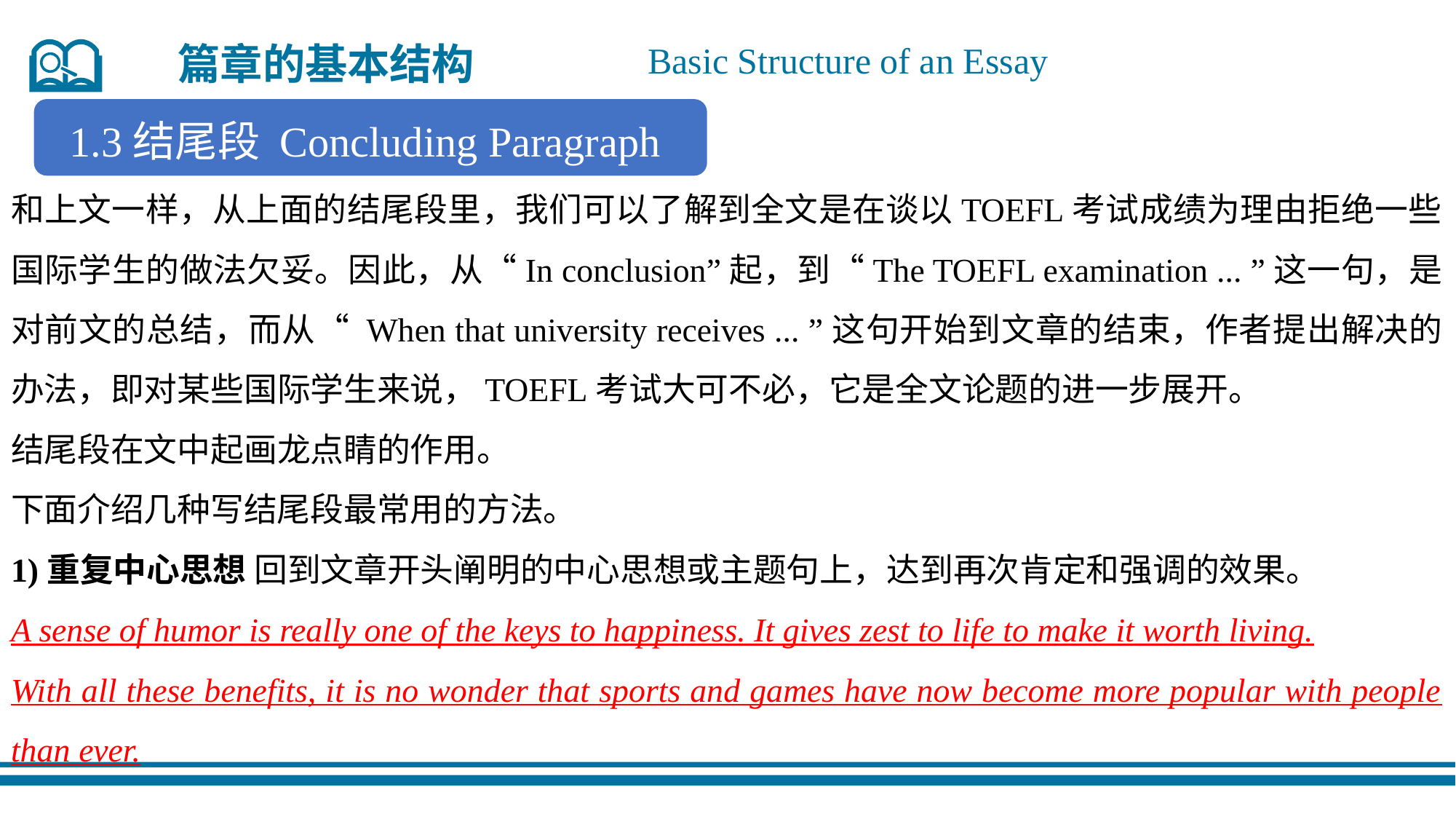

篇章的基本结构
Basic Structure of an Essay
1.3结尾段 Concluding Paragraph

和上文一样，从上面的结尾段里，我们可以了解到全文是在谈以TOEFL考试成绩为理由拒绝一些国际学生的做法欠妥。因此，从“In conclusion”起，到“The TOEFL examination ... ”这一句，是对前文的总结，而从“ When that university receives ... ”这句开始到文章的结束，作者提出解决的办法，即对某些国际学生来说，TOEFL考试大可不必，它是全文论题的进一步展开。
结尾段在文中起画龙点睛的作用。
下面介绍几种写结尾段最常用的方法。
1)重复中心思想 回到文章开头阐明的中心思想或主题句上，达到再次肯定和强调的效果。
A sense of humor is really one of the keys to happiness. It gives zest to life to make it worth living.
With all these benefits, it is no wonder that sports and games have now become more popular with people than ever.